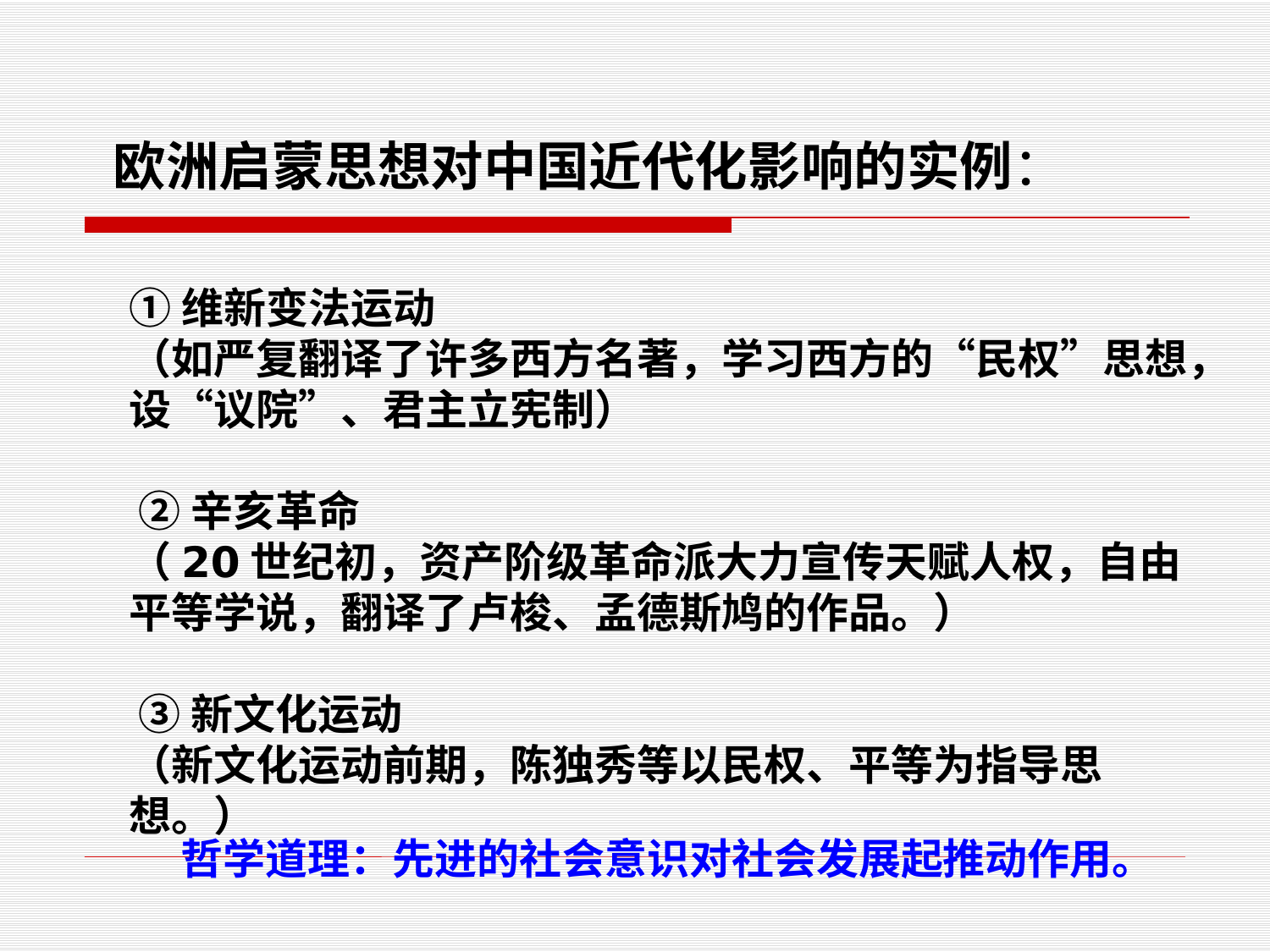

欧洲启蒙思想对中国近代化影响的实例：
①维新变法运动
（如严复翻译了许多西方名著，学习西方的“民权”思想，设“议院”、君主立宪制）

 ②辛亥革命
（20世纪初，资产阶级革命派大力宣传天赋人权，自由平等学说，翻译了卢梭、孟德斯鸠的作品。）

 ③新文化运动
（新文化运动前期，陈独秀等以民权、平等为指导思想。）
哲学道理：先进的社会意识对社会发展起推动作用。